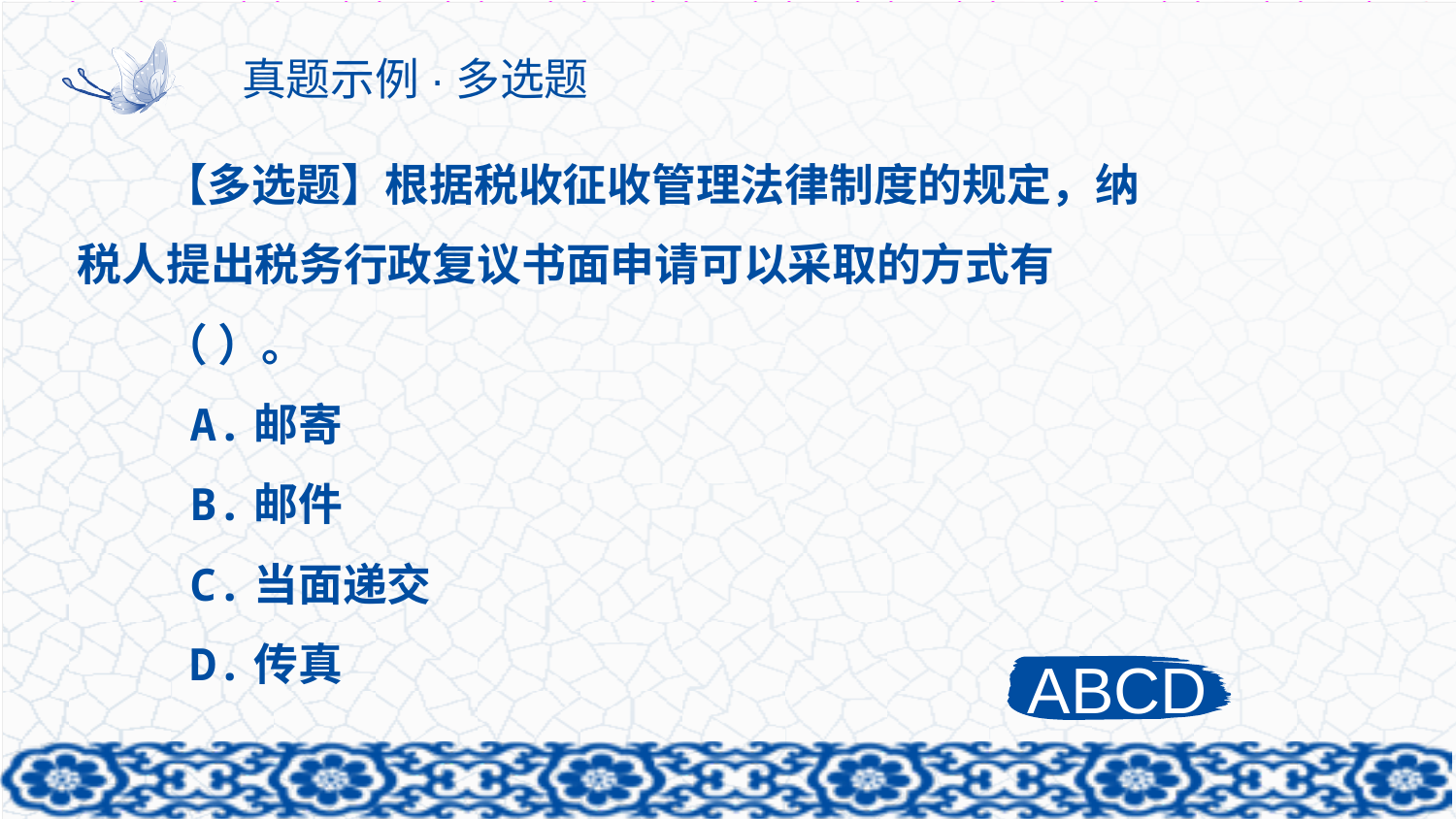

# 真题示例·多选题
【多选题】根据税收征收管理法律制度的规定，纳税人提出税务行政复议书面申请可以采取的方式有
（ ）。
 A.邮寄
 B.邮件
 C.当面递交
 D.传真

ABCD